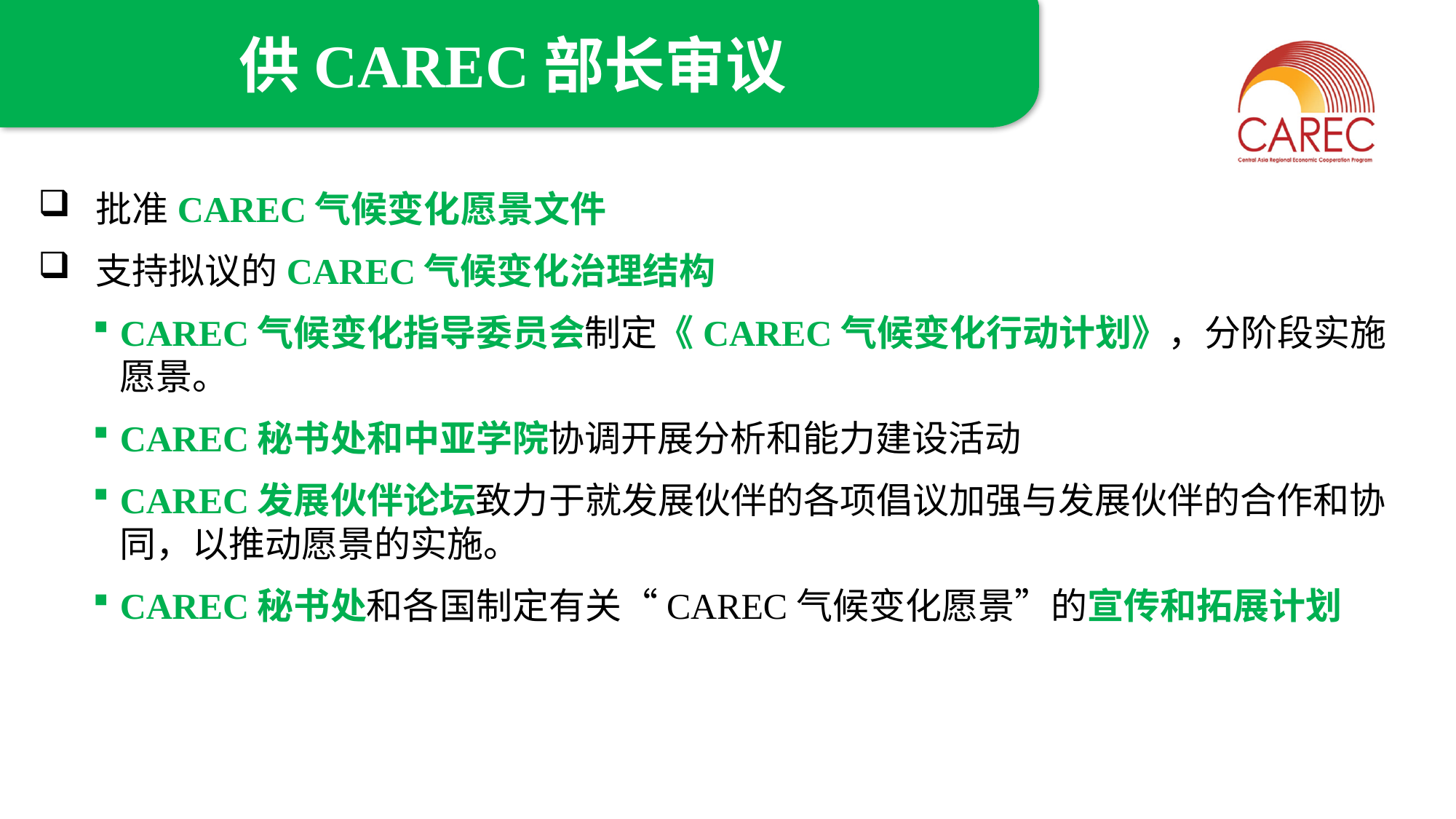

# 供CAREC部长审议
  批准CAREC气候变化愿景文件
  支持拟议的CAREC气候变化治理结构
CAREC气候变化指导委员会制定《CAREC气候变化行动计划》，分阶段实施愿景。
CAREC秘书处和中亚学院协调开展分析和能力建设活动
CAREC发展伙伴论坛致力于就发展伙伴的各项倡议加强与发展伙伴的合作和协同，以推动愿景的实施。
CAREC秘书处和各国制定有关“CAREC气候变化愿景”的宣传和拓展计划